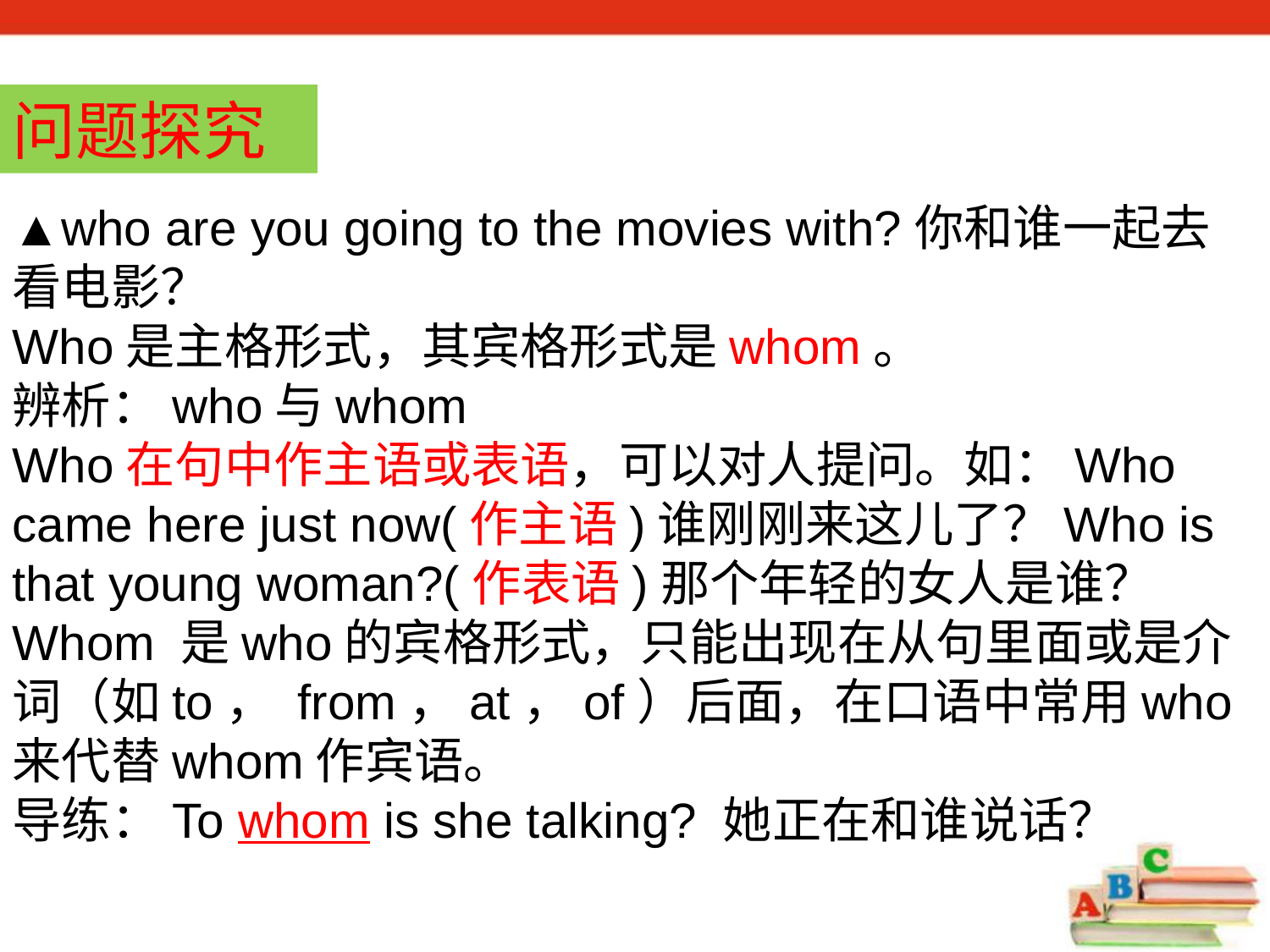

问题探究
▲who are you going to the movies with?你和谁一起去看电影？
Who是主格形式，其宾格形式是whom。
辨析：who与whom
Who在句中作主语或表语，可以对人提问。如：Who came here just now(作主语)谁刚刚来这儿了？Who is that young woman?(作表语)那个年轻的女人是谁？
Whom 是who的宾格形式，只能出现在从句里面或是介词（如to， from，at，of）后面，在口语中常用who来代替whom作宾语。
导练：To whom is she talking? 她正在和谁说话？